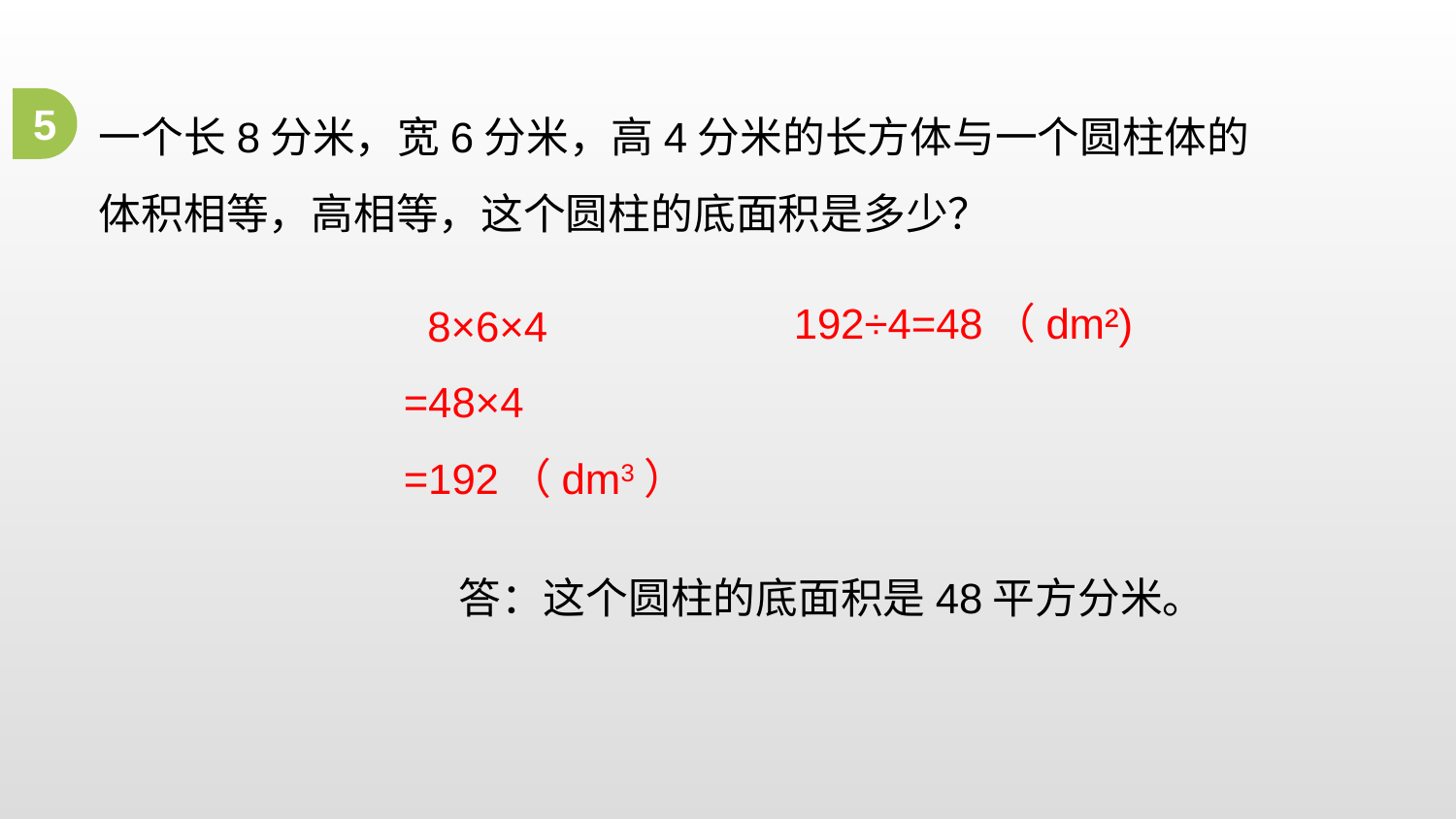

一个长8分米，宽6分米，高4分米的长方体与一个圆柱体的体积相等，高相等，这个圆柱的底面积是多少？
5
  8×6×4
=48×4
=192（dm3）
192÷4=48（dm²)
答：这个圆柱的底面积是48平方分米。